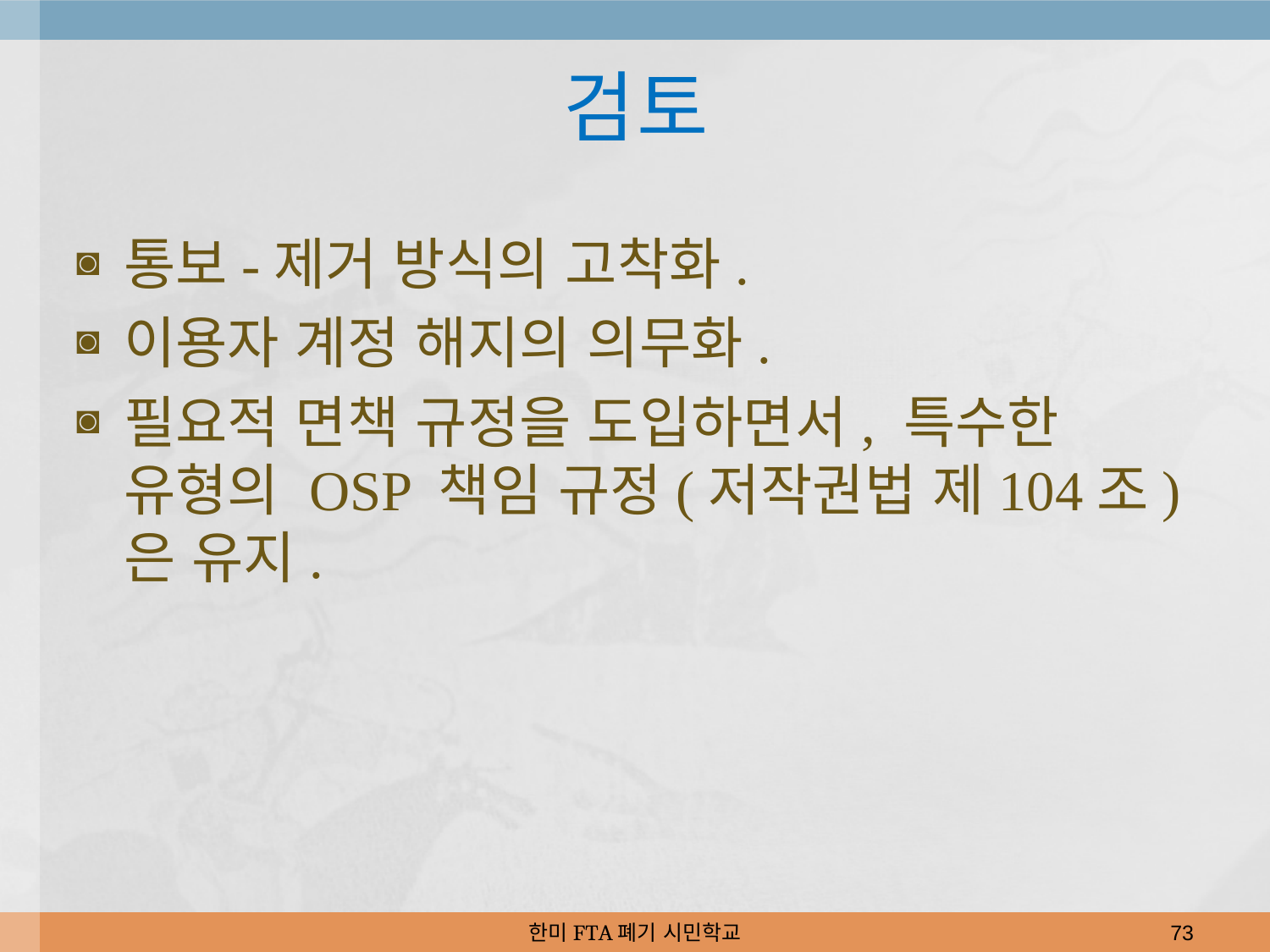

# 검토
통보-제거 방식의 고착화.
이용자 계정 해지의 의무화.
필요적 면책 규정을 도입하면서, 특수한 유형의 OSP 책임 규정(저작권법 제104조)은 유지.
한미FTA폐기 시민학교
73